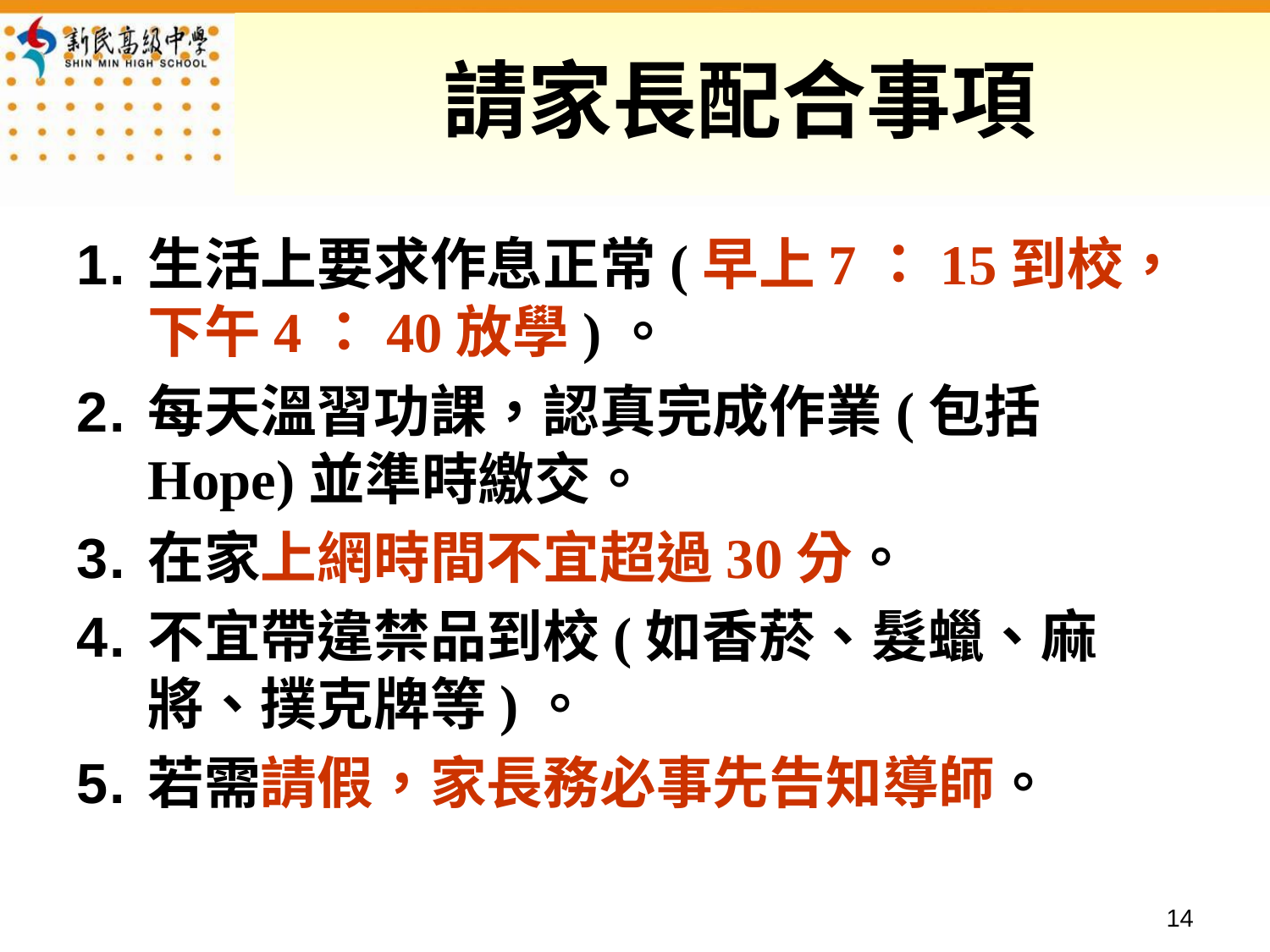

# 請家長配合事項
生活上要求作息正常(早上7：15到校，下午4：40放學)。
每天溫習功課，認真完成作業(包括Hope)並準時繳交。
在家上網時間不宜超過30分。
不宜帶違禁品到校(如香菸、髮蠟、麻將、撲克牌等)。
若需請假，家長務必事先告知導師。
14